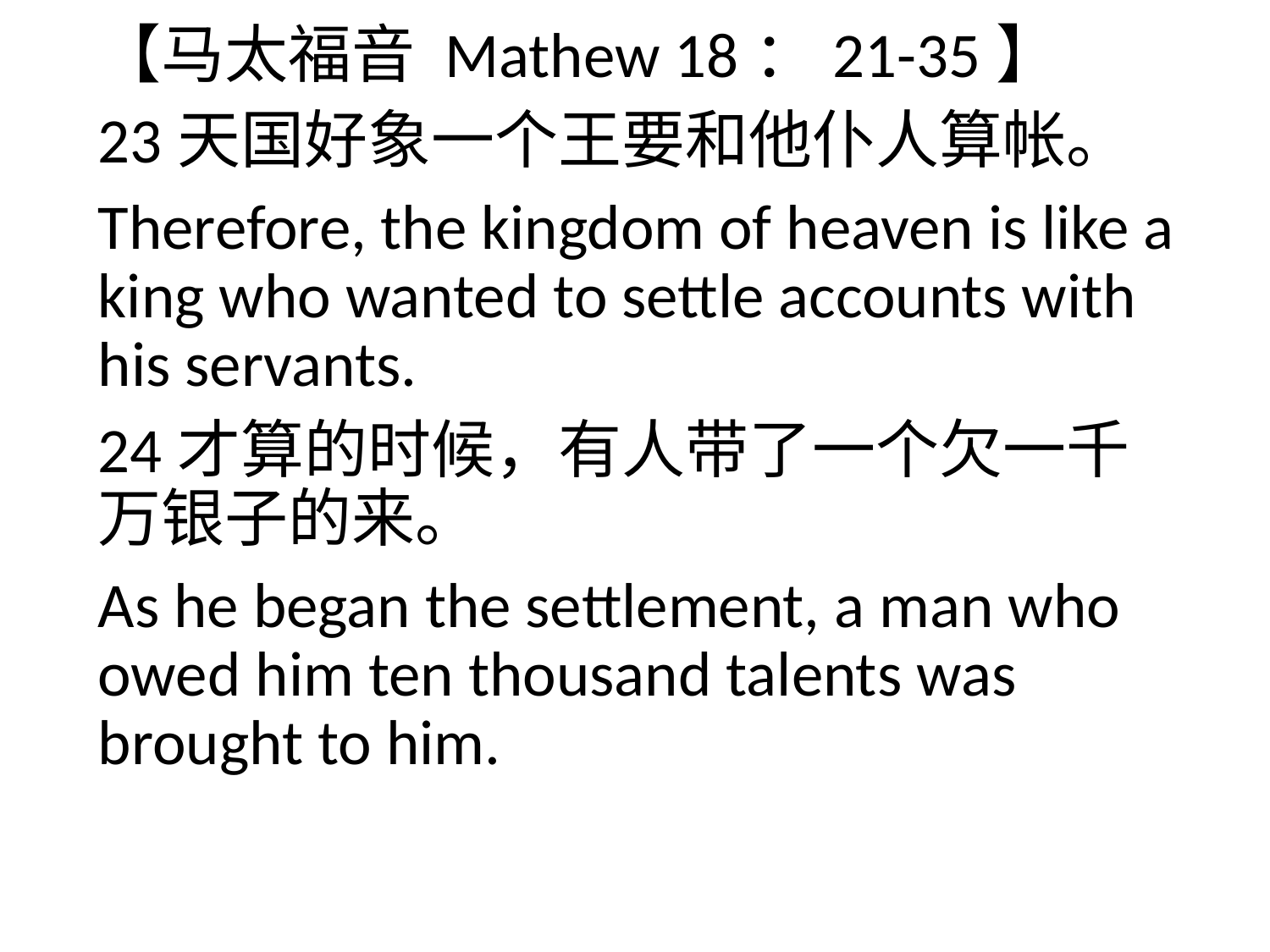

【马太福音 Mathew 18：21-35】
23天国好象一个王要和他仆人算帐。
Therefore, the kingdom of heaven is like a king who wanted to settle accounts with his servants.
24才算的时候，有人带了一个欠一千万银子的来。
As he began the settlement, a man who owed him ten thousand talents was brought to him.